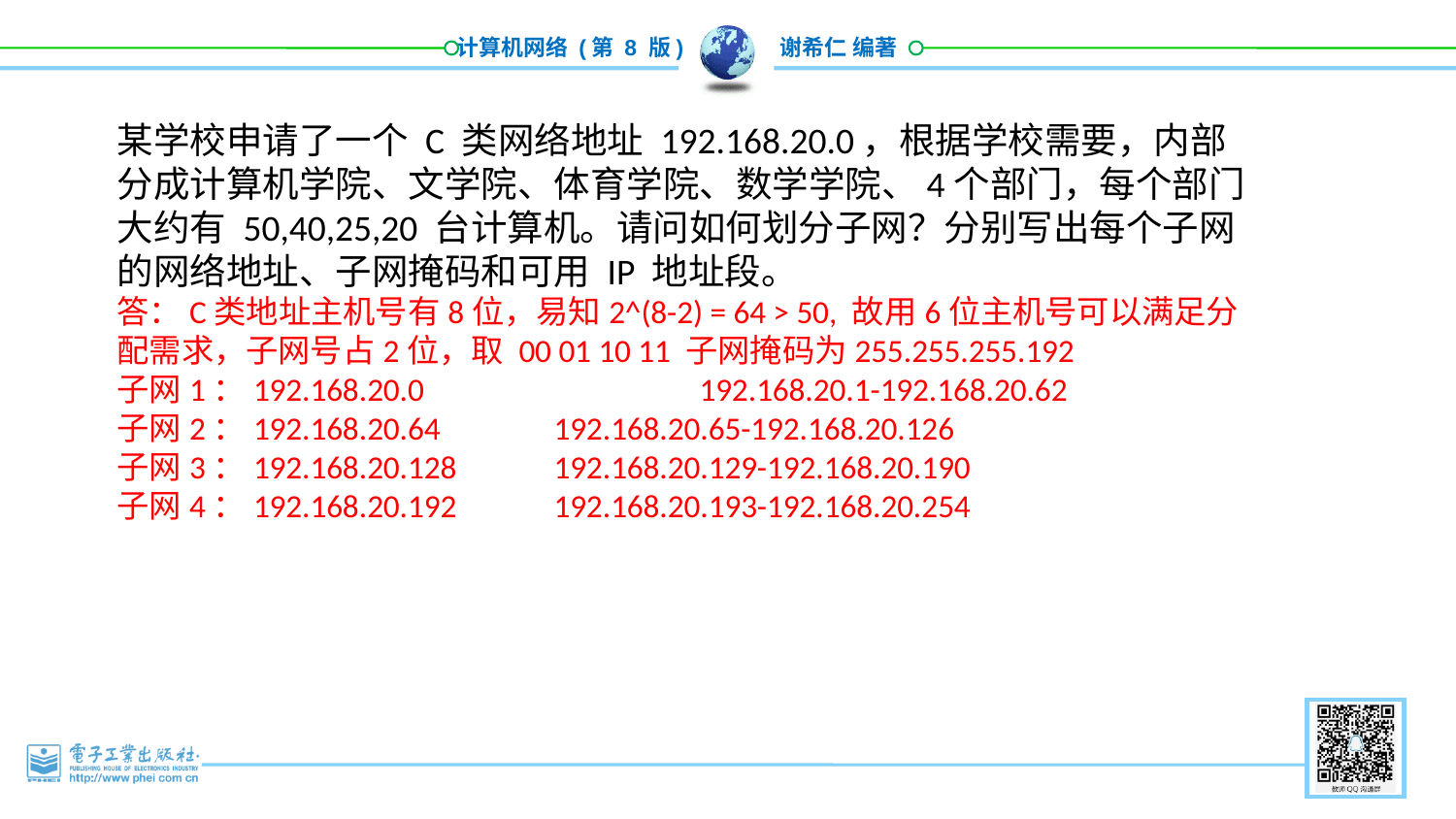

某学校申请了一个 C 类网络地址 192.168.20.0，根据学校需要，内部分成计算机学院、文学院、体育学院、数学学院、4个部门，每个部门大约有 50,40,25,20 台计算机。请问如何划分子网？分别写出每个子网的网络地址、子网掩码和可用 IP 地址段。
答：C类地址主机号有8位，易知2^(8-2) = 64 > 50, 故用6位主机号可以满足分配需求，子网号占2位，取 00 01 10 11 子网掩码为255.255.255.192
子网1：192.168.20.0		192.168.20.1-192.168.20.62
子网2：192.168.20.64 	192.168.20.65-192.168.20.126
子网3：192.168.20.128	192.168.20.129-192.168.20.190
子网4：192.168.20.192	192.168.20.193-192.168.20.254